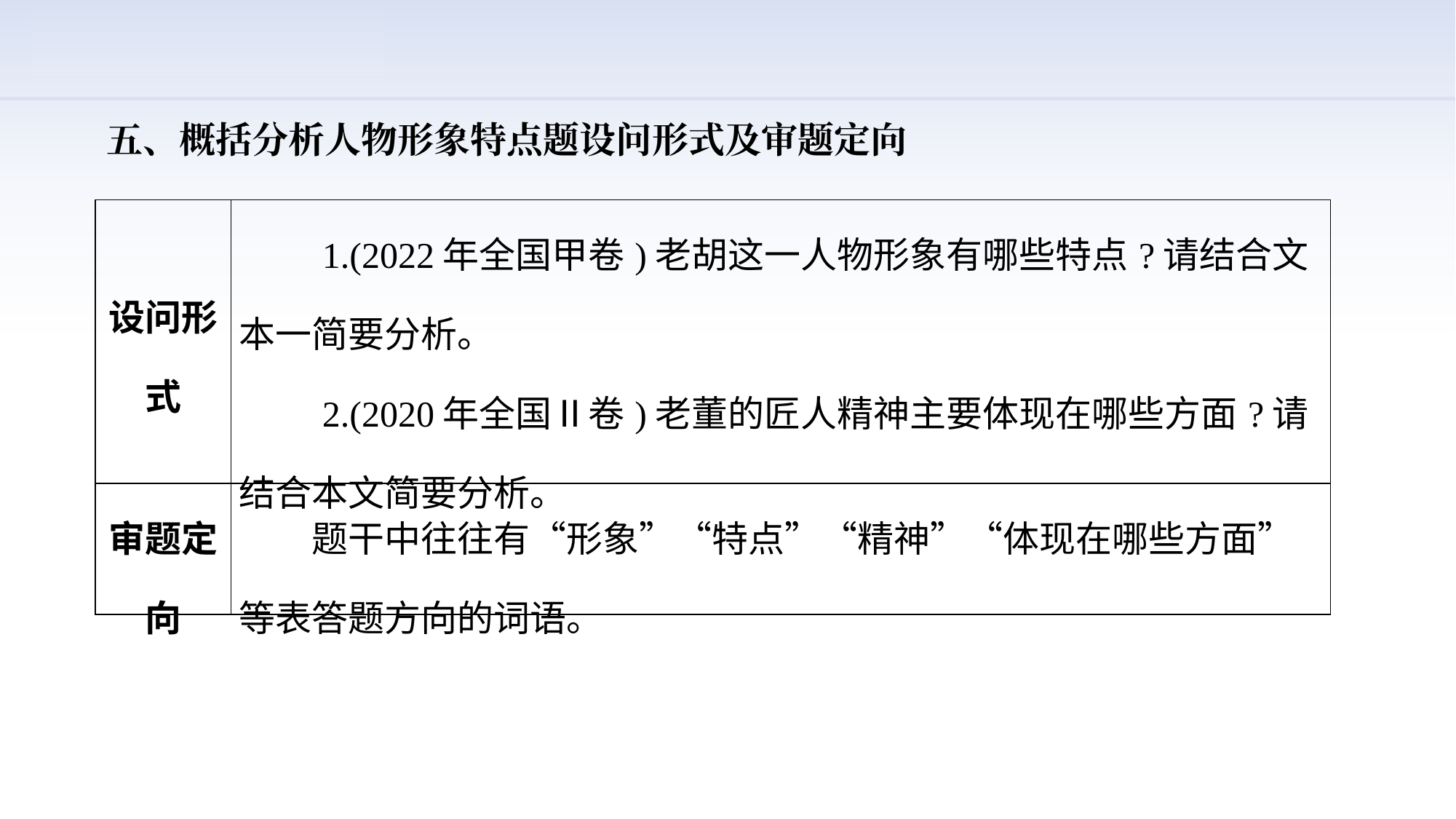

五、概括分析人物形象特点题设问形式及审题定向
| 设问形式 | 1.(2022年全国甲卷)老胡这一人物形象有哪些特点?请结合文本一简要分析。 　　2.(2020年全国Ⅱ卷)老董的匠人精神主要体现在哪些方面?请结合本文简要分析。 |
| --- | --- |
| 审题定向 | 题干中往往有“形象”“特点”“精神”“体现在哪些方面”等表答题方向的词语。 |